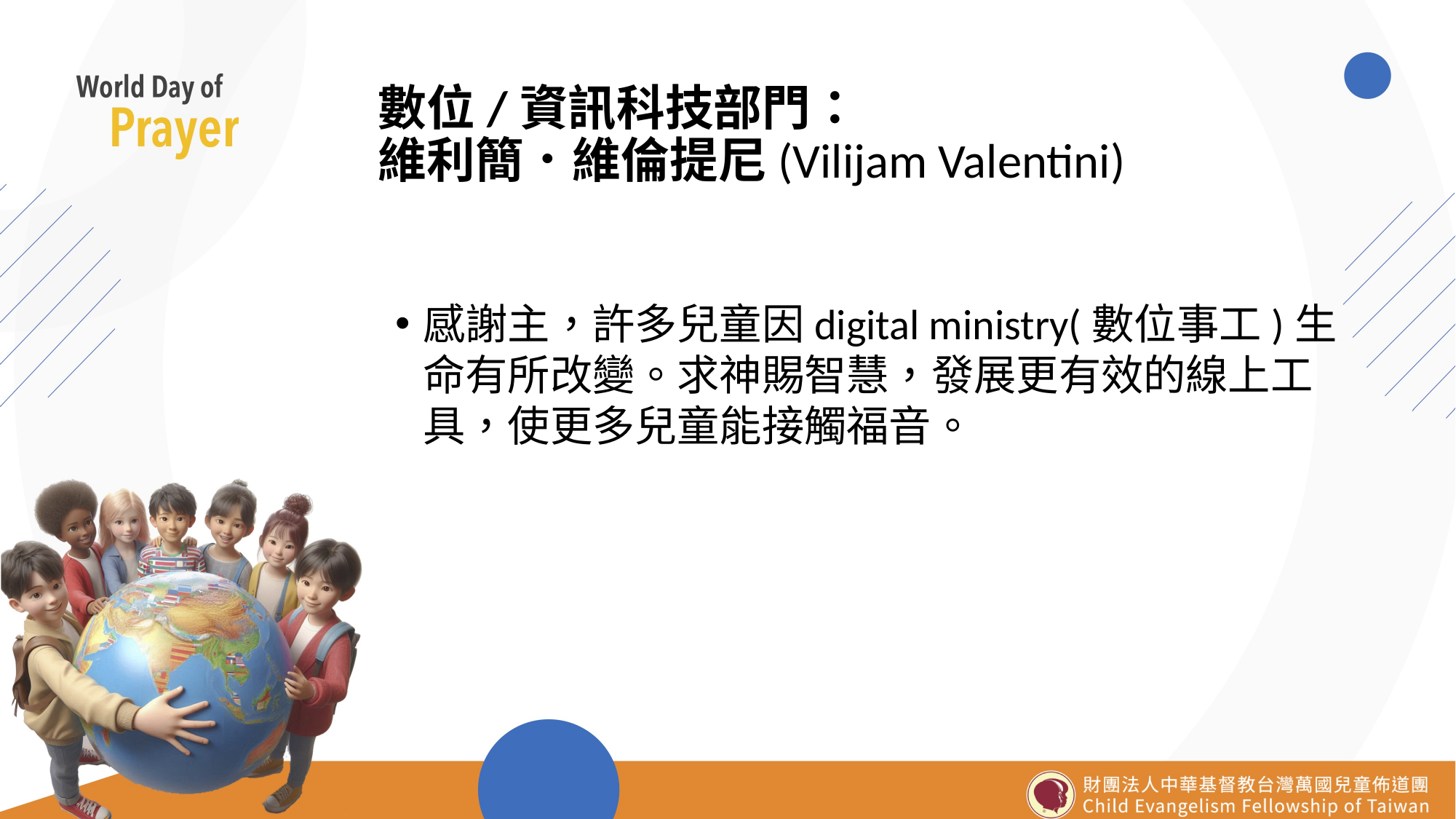

# 數位/資訊科技部門： 維利簡．維倫提尼(Vilijam Valentini)
感謝主，許多兒童因digital ministry(數位事工)生命有所改變。求神賜智慧，發展更有效的線上工具，使更多兒童能接觸福音。